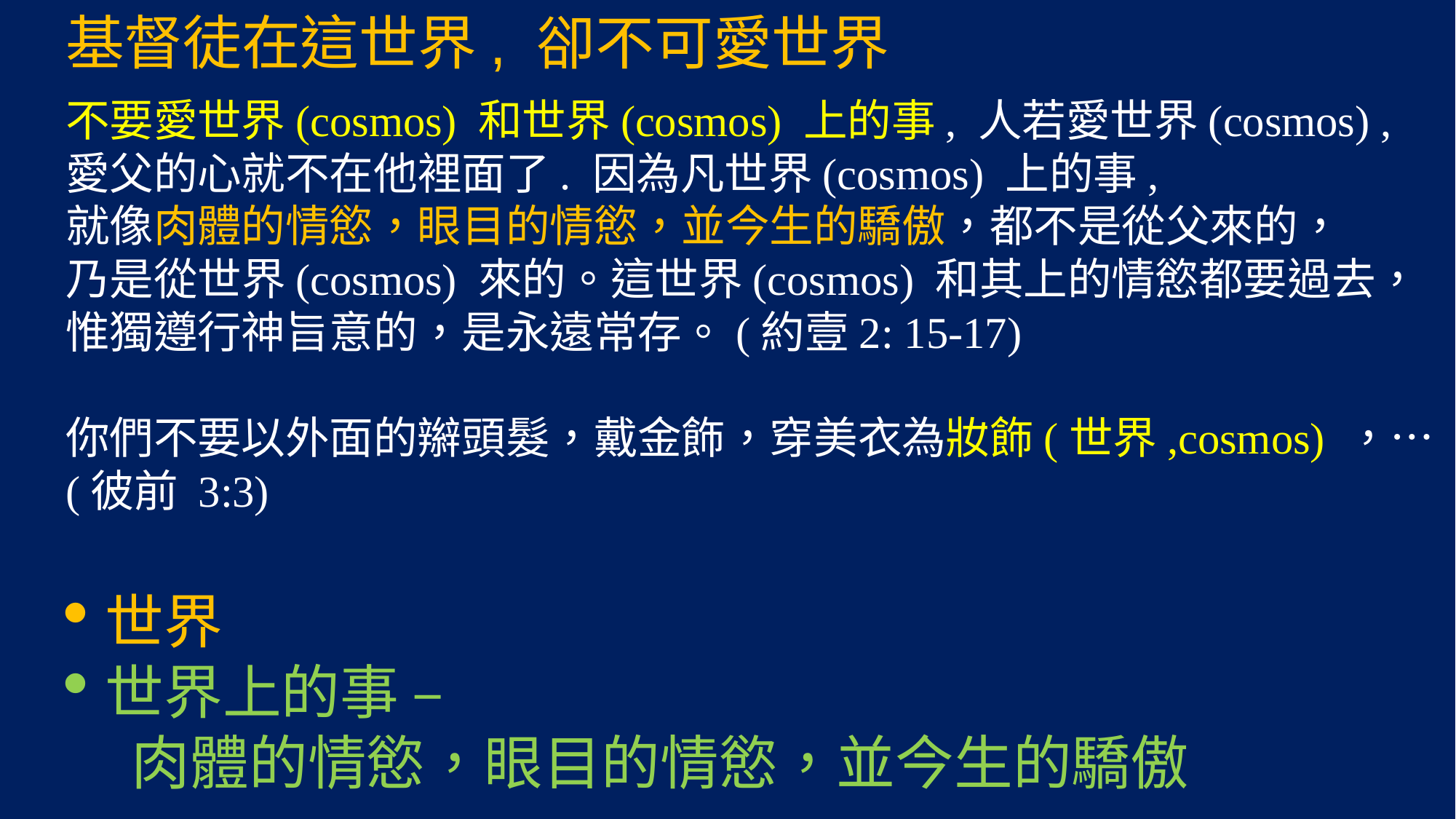

基督徒在這世界, 卻不可愛世界

不要愛世界(cosmos) 和世界(cosmos) 上的事, 人若愛世界(cosmos) ,
愛父的心就不在他裡面了. 因為凡世界(cosmos) 上的事,
就像肉體的情慾，眼目的情慾，並今生的驕傲，都不是從父來的，
乃是從世界(cosmos) 來的。這世界(cosmos) 和其上的情慾都要過去，惟獨遵行神旨意的，是永遠常存。(約壹2: 15-17)

你們不要以外面的辮頭髮，戴金飾，穿美衣為妝飾(世界,cosmos) ，…
(彼前 3:3)

世界
世界上的事 –
    肉體的情慾，眼目的情慾，並今生的驕傲